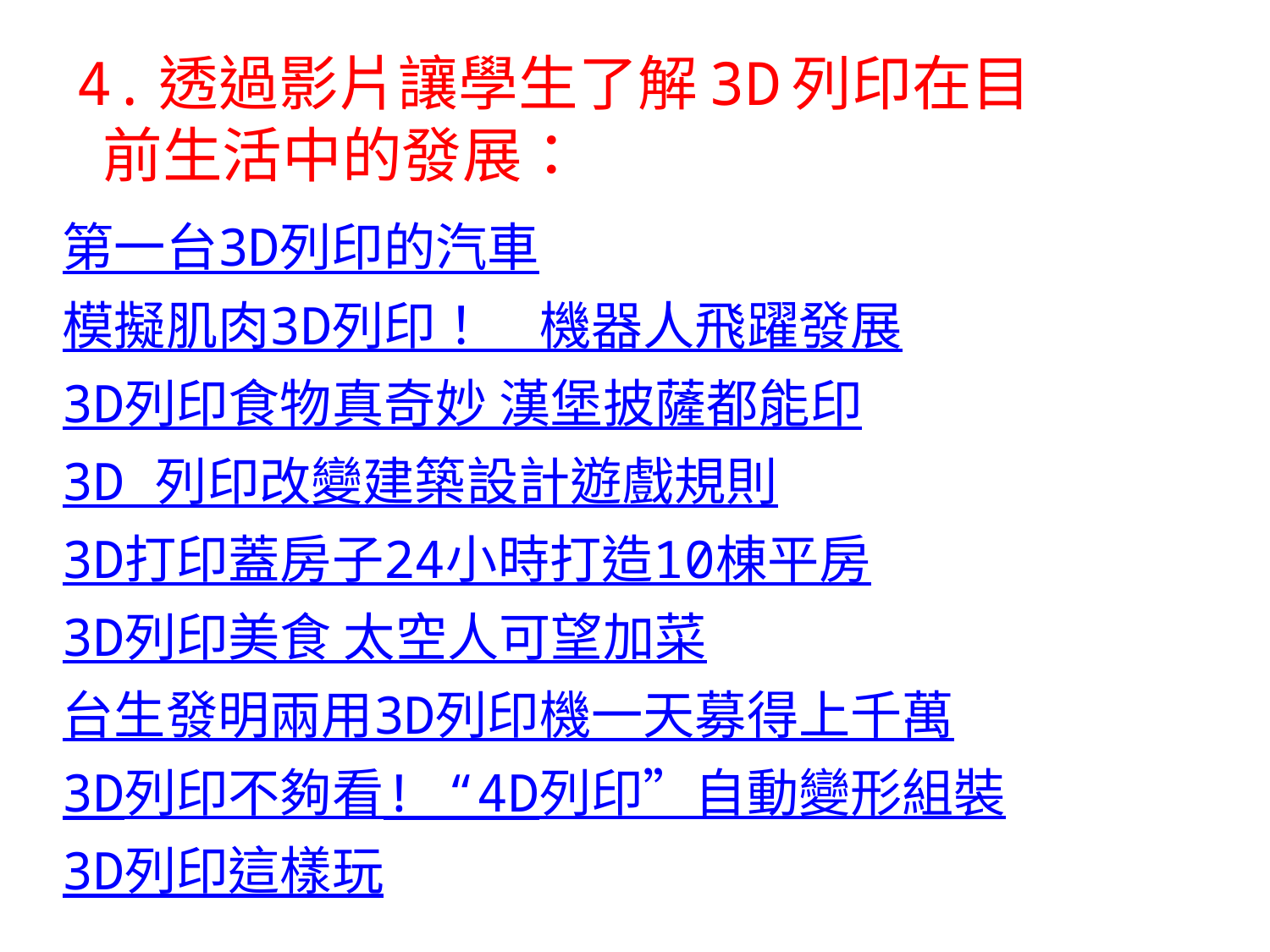

# 4.透過影片讓學生了解3D列印在目 前生活中的發展：
第一台3D列印的汽車
模擬肌肉3D列印！　機器人飛躍發展
3D列印食物真奇妙 漢堡披薩都能印
3D 列印改變建築設計遊戲規則
3D打印蓋房子24小時打造10棟平房
3D列印美食 太空人可望加菜
台生發明兩用3D列印機一天募得上千萬
3D列印不夠看! “4D列印”自動變形組裝
3D列印這樣玩